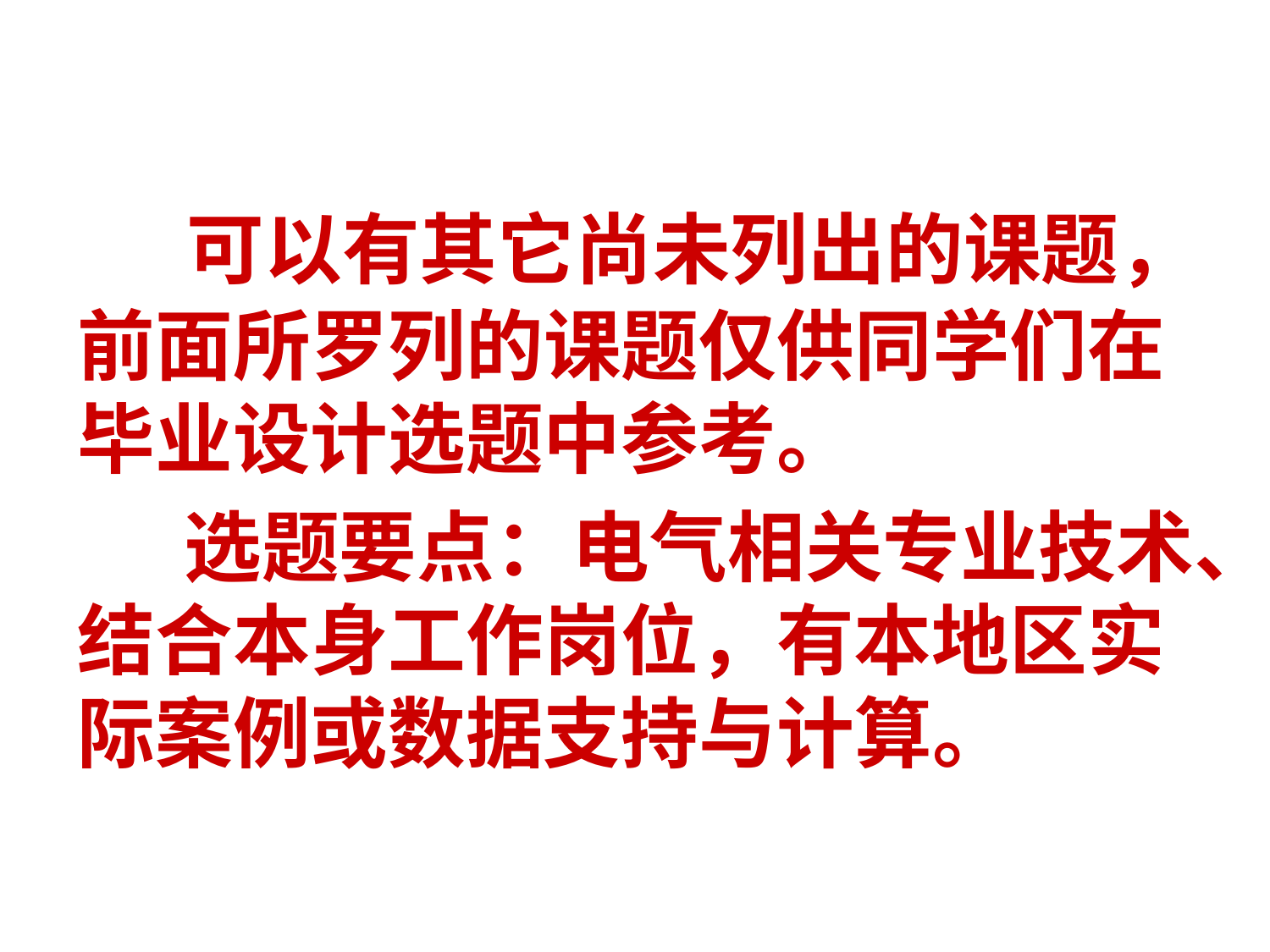

可以有其它尚未列出的课题，前面所罗列的课题仅供同学们在毕业设计选题中参考。
     选题要点：电气相关专业技术、结合本身工作岗位，有本地区实际案例或数据支持与计算。